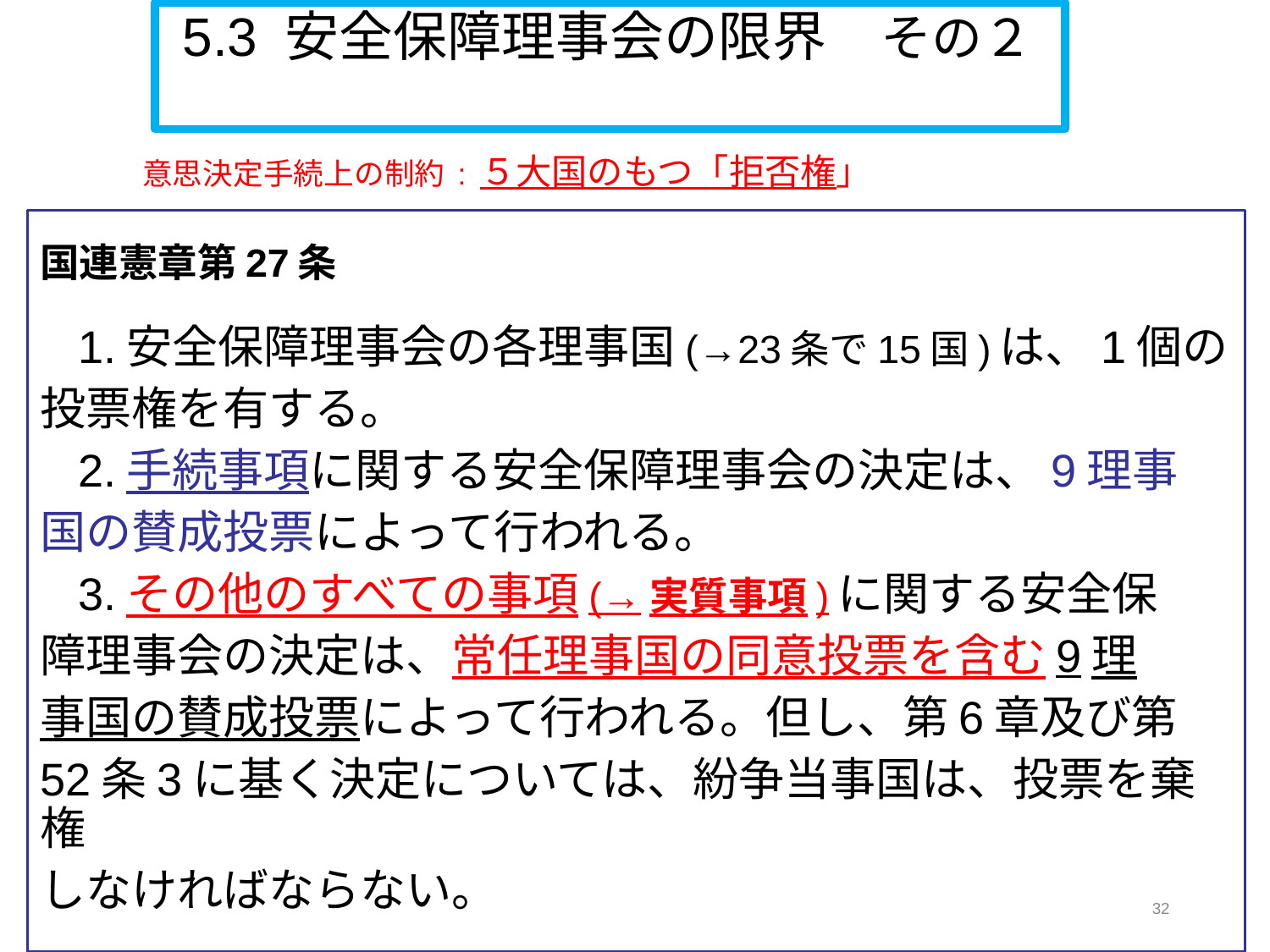

# 5.3 安全保障理事会の限界　その２
意思決定手続上の制約 : ５大国のもつ「拒否権」

国連憲章第27条

    1.安全保障理事会の各理事国(→23条で15国)は、1個の
投票権を有する。
   2.手続事項に関する安全保障理事会の決定は、9理事
国の賛成投票によって行われる。
   3.その他のすべての事項(→実質事項)に関する安全保
障理事会の決定は、常任理事国の同意投票を含む9理
事国の賛成投票によって行われる。但し、第6章及び第
52条3に基く決定については、紛争当事国は、投票を棄権
しなければならない。
32